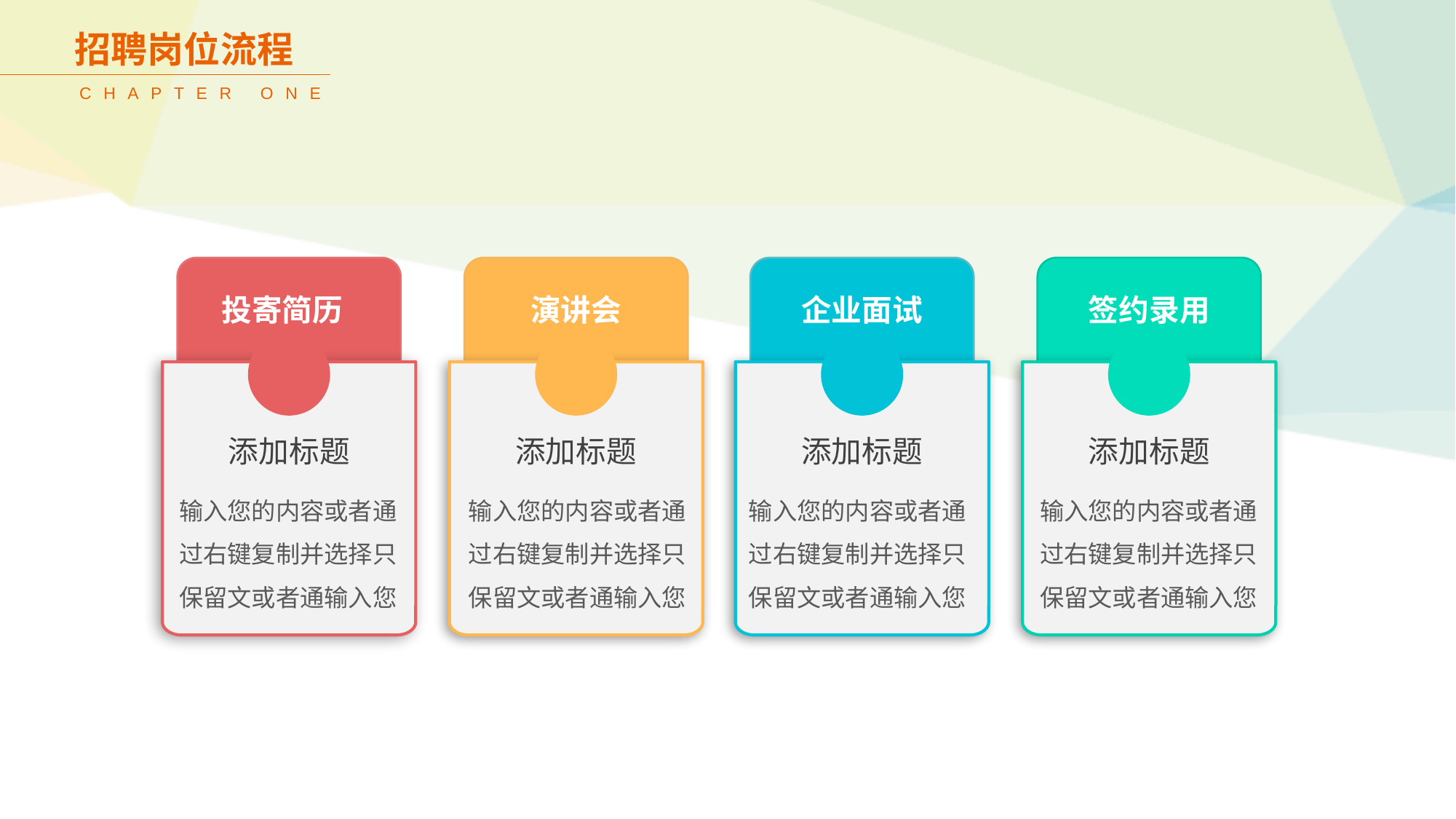

招聘岗位流程
CHAPTER ONE

投寄简历
演讲会
企业面试
签约录用

添加标题
添加标题
添加标题
添加标题
输入您的内容或者通过右键复制并选择只保留文或者通输入您
输入您的内容或者通过右键复制并选择只保留文或者通输入您
输入您的内容或者通过右键复制并选择只保留文或者通输入您
输入您的内容或者通过右键复制并选择只保留文或者通输入您